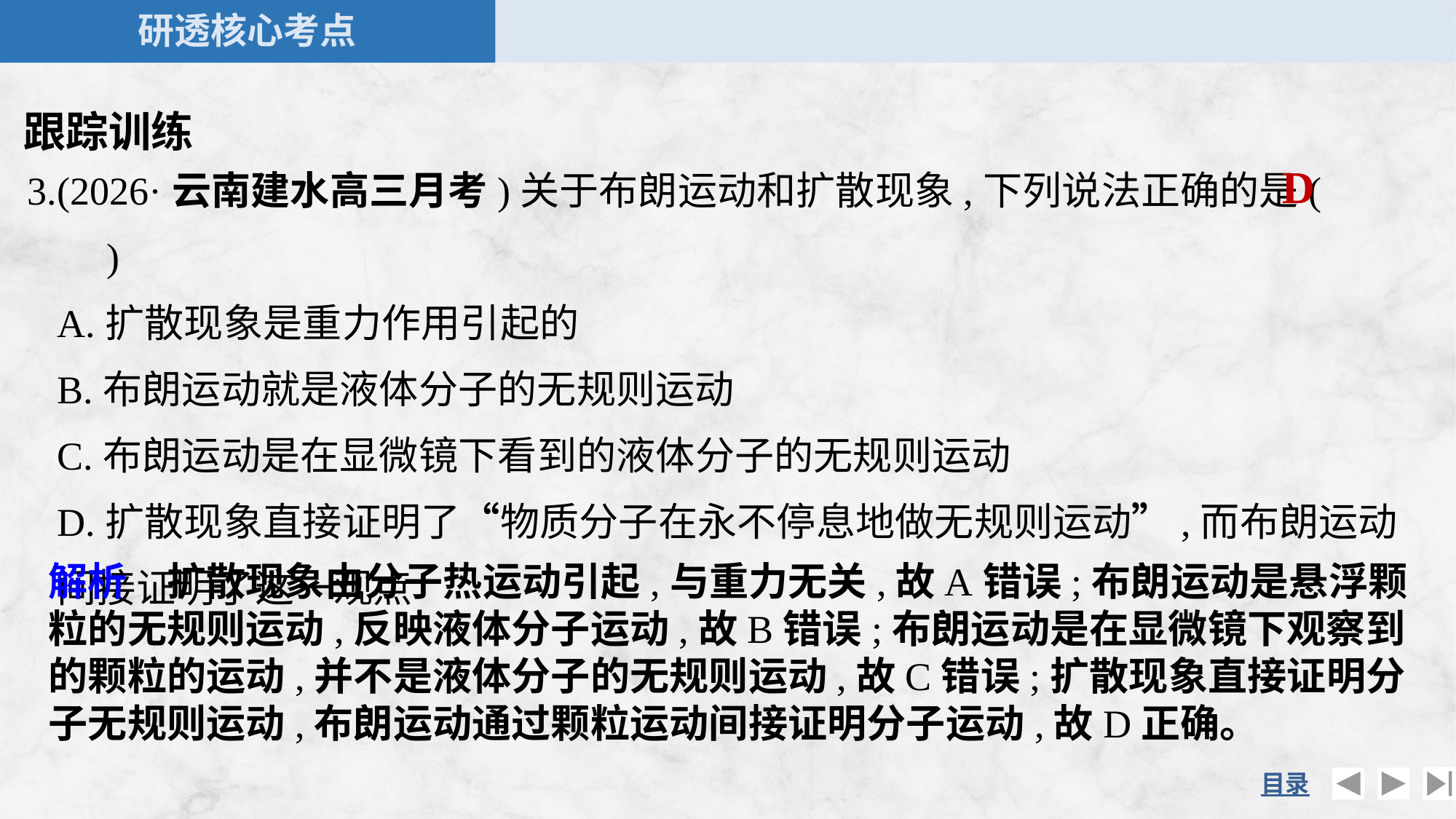

跟踪训练
3.(2026·云南建水高三月考)关于布朗运动和扩散现象,下列说法正确的是(　　)
	A.扩散现象是重力作用引起的
	B.布朗运动就是液体分子的无规则运动
	C.布朗运动是在显微镜下看到的液体分子的无规则运动
	D.扩散现象直接证明了“物质分子在永不停息地做无规则运动”,而布朗运动间接证明了这一观点
D
解析　扩散现象由分子热运动引起,与重力无关,故A错误;布朗运动是悬浮颗粒的无规则运动,反映液体分子运动,故B错误;布朗运动是在显微镜下观察到的颗粒的运动,并不是液体分子的无规则运动,故C错误;扩散现象直接证明分子无规则运动,布朗运动通过颗粒运动间接证明分子运动,故D正确。